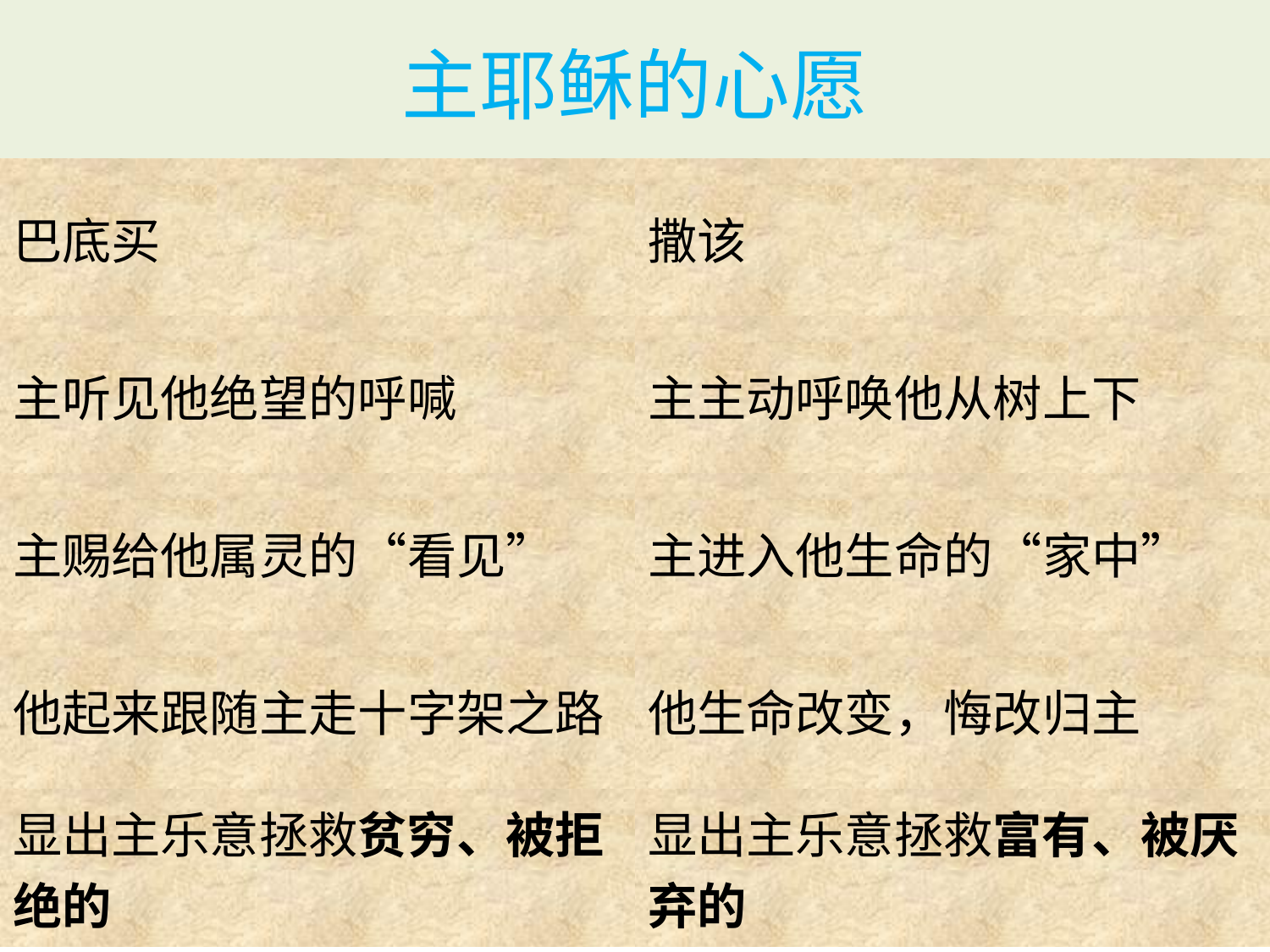

# 主耶稣的心愿
| 巴底买 | 撒该 |
| --- | --- |
| 主听见他绝望的呼喊 | 主主动呼唤他从树上下 |
| 主赐给他属灵的“看见” | 主进入他生命的“家中” |
| 他起来跟随主走十字架之路 | 他生命改变，悔改归主 |
| 显出主乐意拯救贫穷、被拒绝的 | 显出主乐意拯救富有、被厌弃的 |